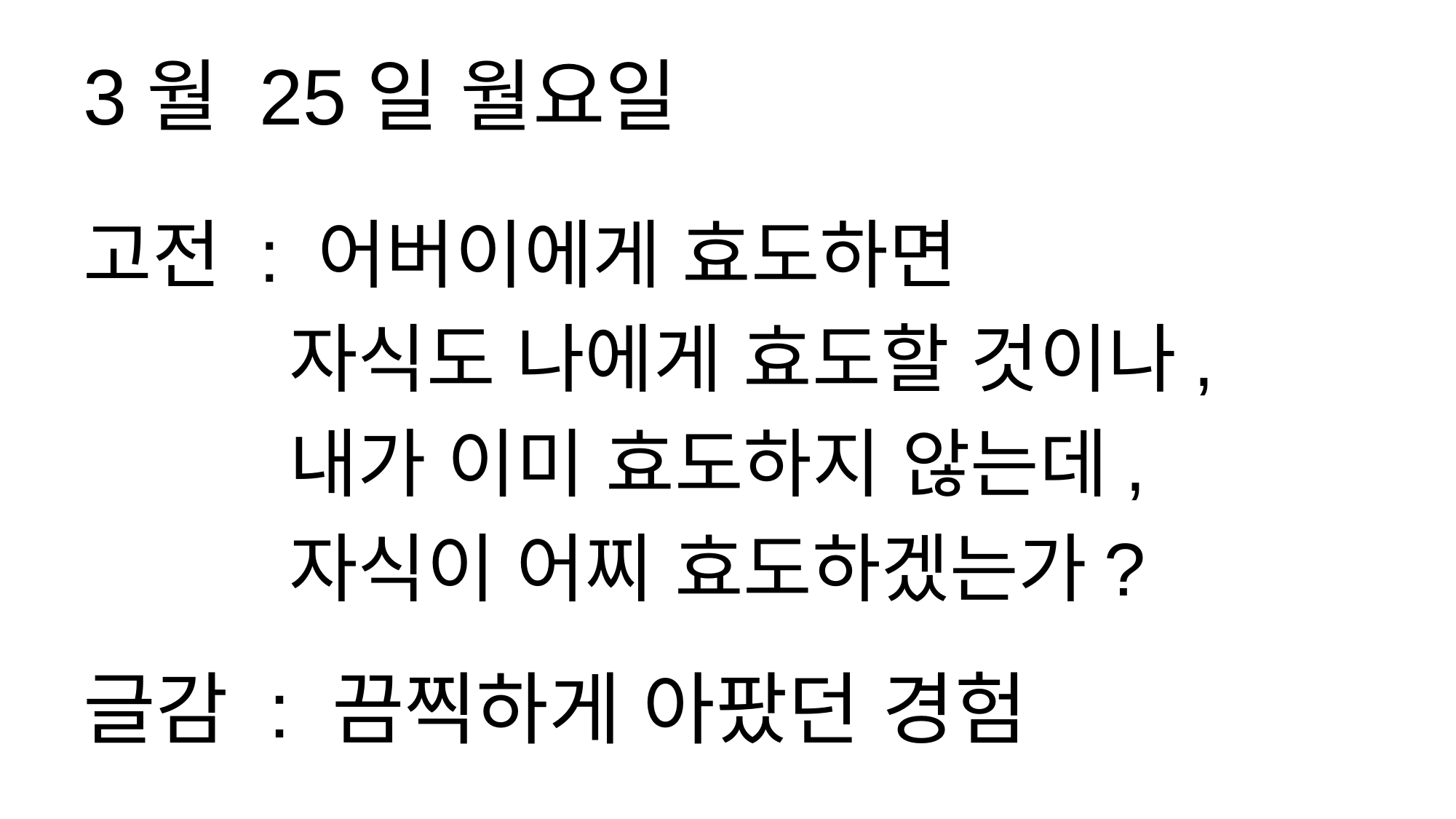

3월 25일 월요일
고전 : 어버이에게 효도하면
         자식도 나에게 효도할 것이나,
         내가 이미 효도하지 않는데,
         자식이 어찌 효도하겠는가?
글감 : 끔찍하게 아팠던 경험